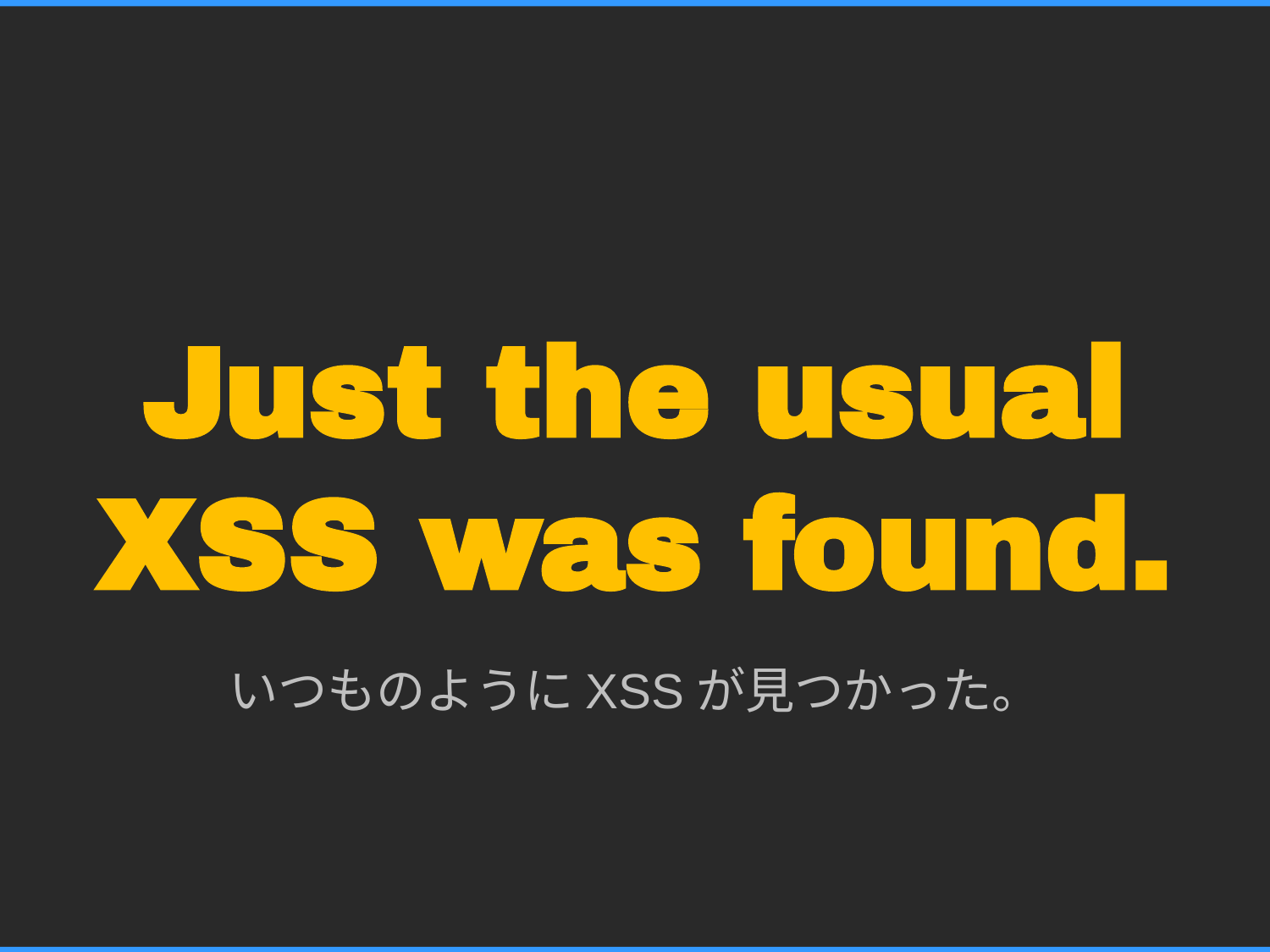

# Just the usual XSS was found.
いつものようにXSSが見つかった。